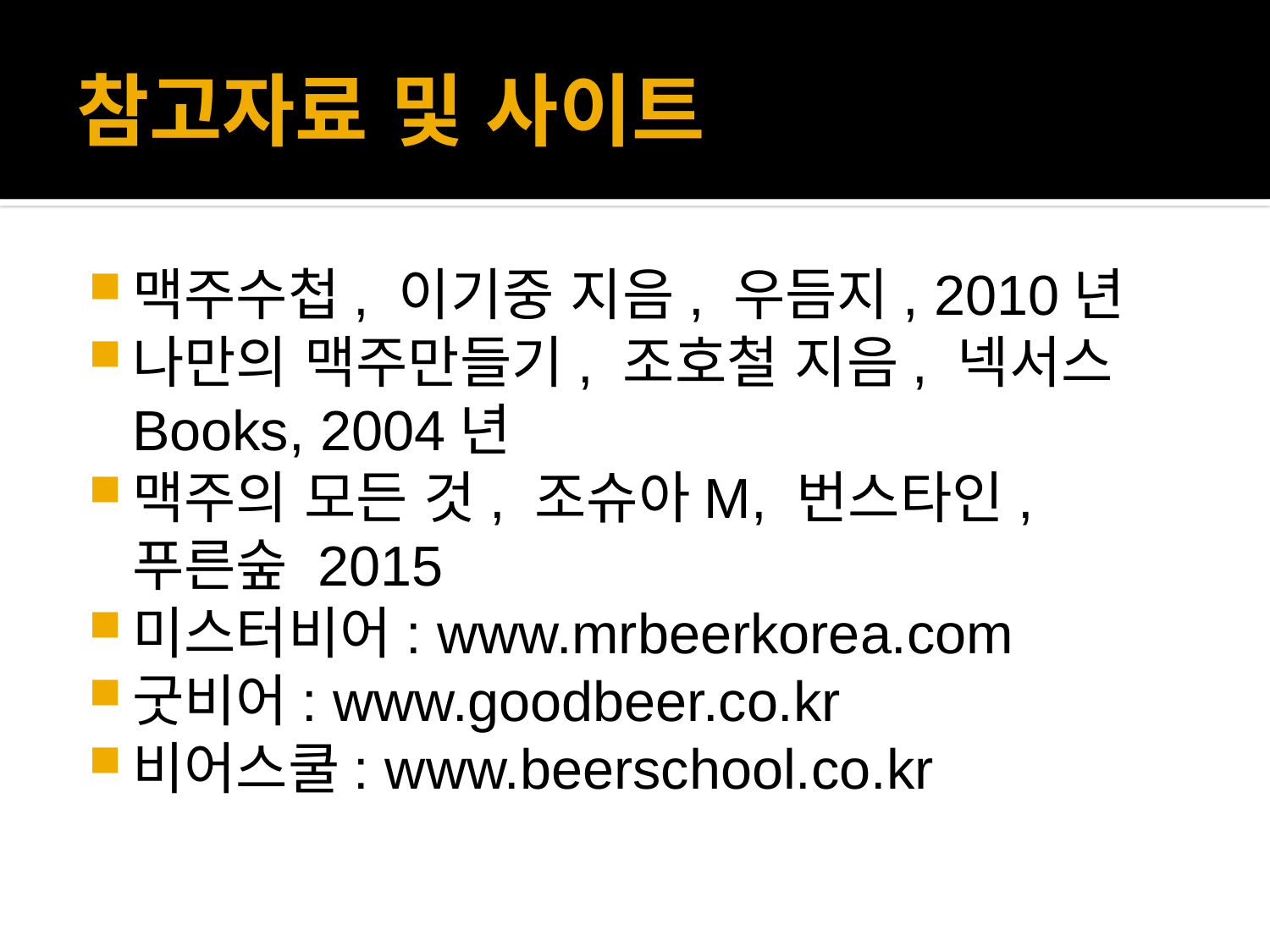

# 참고자료 및 사이트
맥주수첩, 이기중 지음, 우듬지, 2010년
나만의 맥주만들기, 조호철 지음, 넥서스Books, 2004년
맥주의 모든 것, 조슈아M, 번스타인, 푸른숲 2015
미스터비어: www.mrbeerkorea.com
굿비어: www.goodbeer.co.kr
비어스쿨: www.beerschool.co.kr